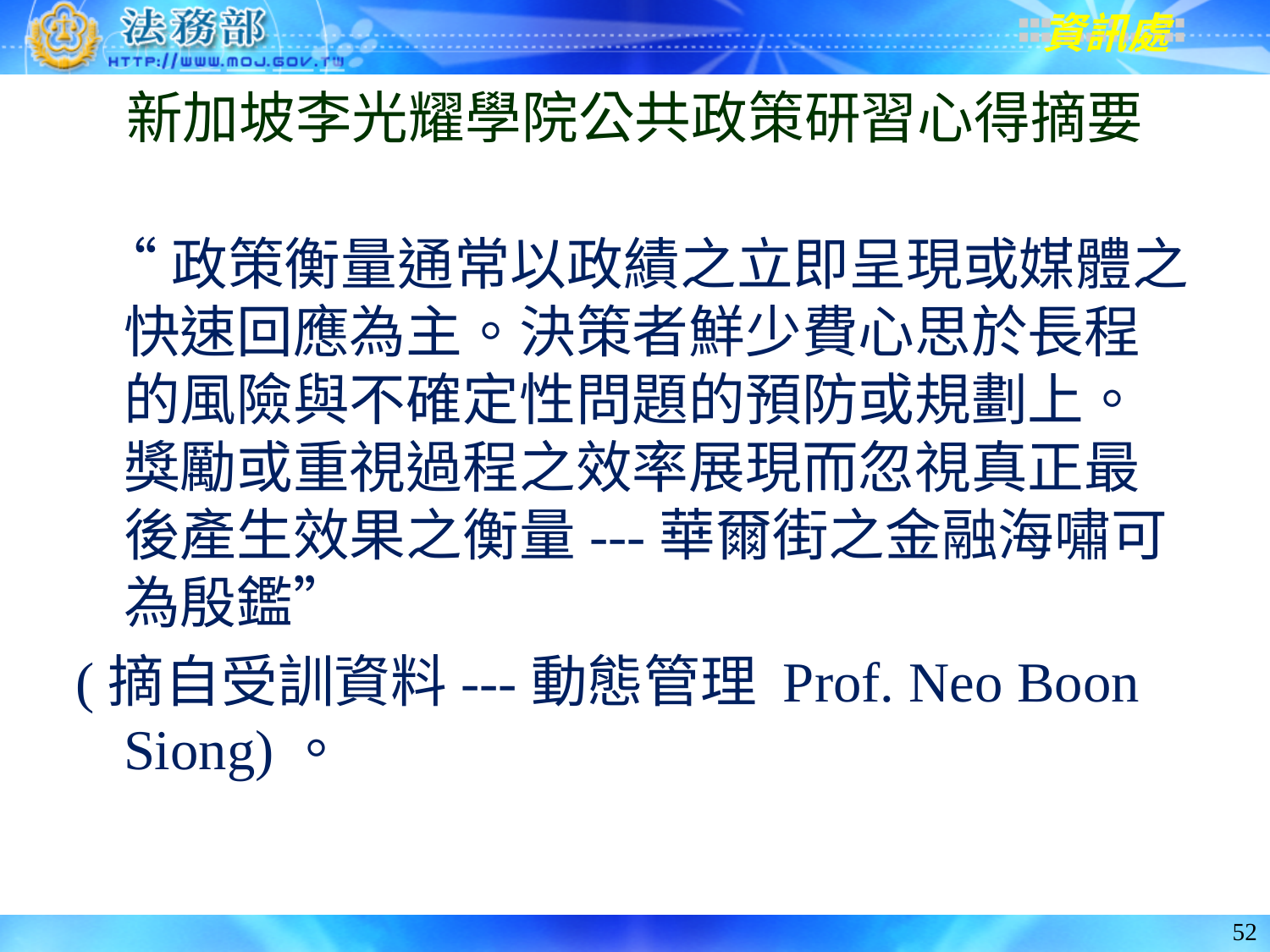

# 新加坡李光耀學院公共政策研習心得摘要
  “政策衡量通常以政績之立即呈現或媒體之快速回應為主。決策者鮮少費心思於長程的風險與不確定性問題的預防或規劃上。獎勵或重視過程之效率展現而忽視真正最後產生效果之衡量---華爾街之金融海嘯可為殷鑑”
(摘自受訓資料---動態管理 Prof. Neo Boon Siong)。